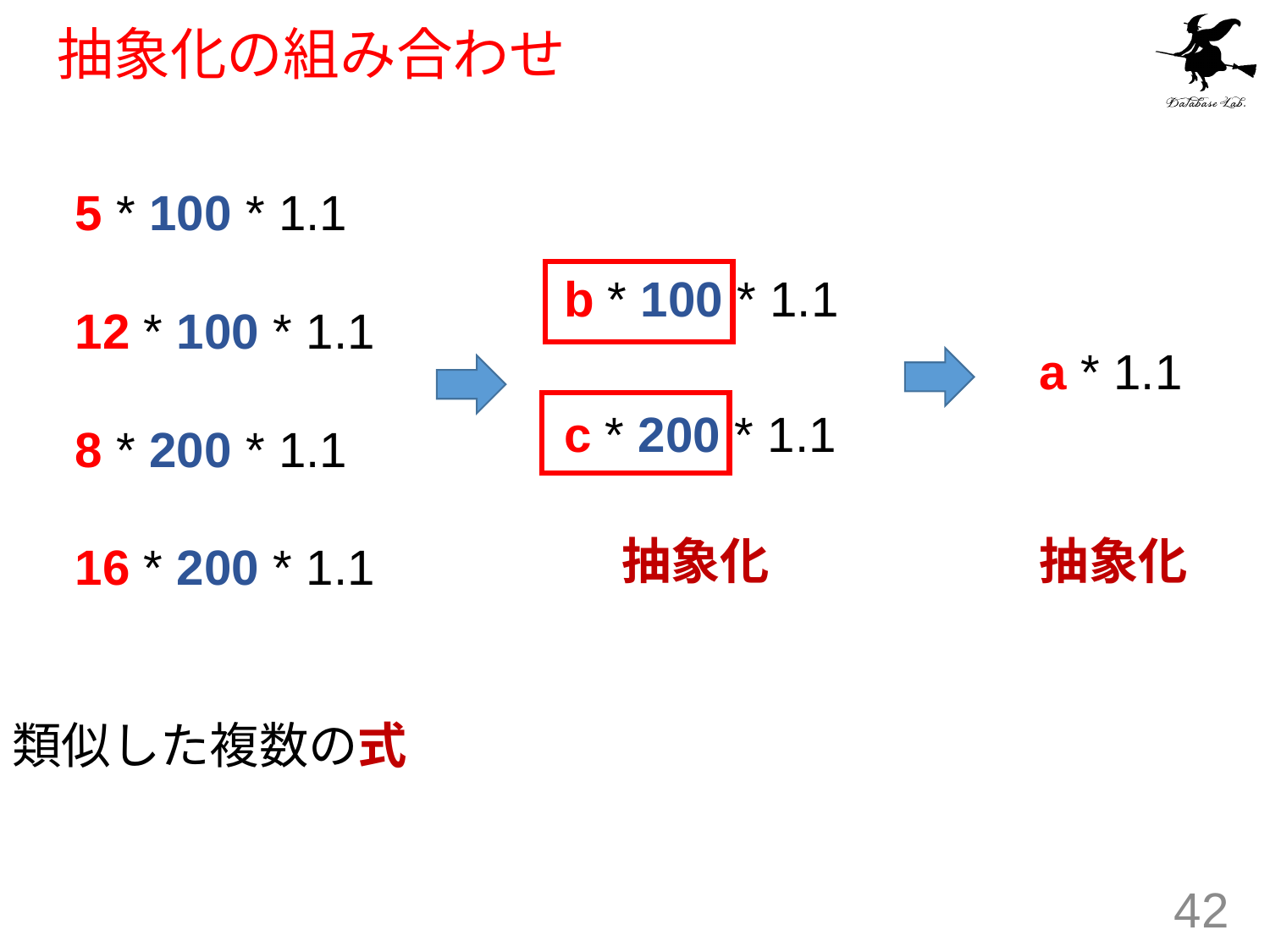

# 抽象化の組み合わせ
5 * 100 * 1.1

12 * 100 * 1.1

8 * 200 * 1.1

16 * 200 * 1.1

b * 100 * 1.1
a * 1.1

c * 200 * 1.1
抽象化
抽象化
類似した複数の式
42